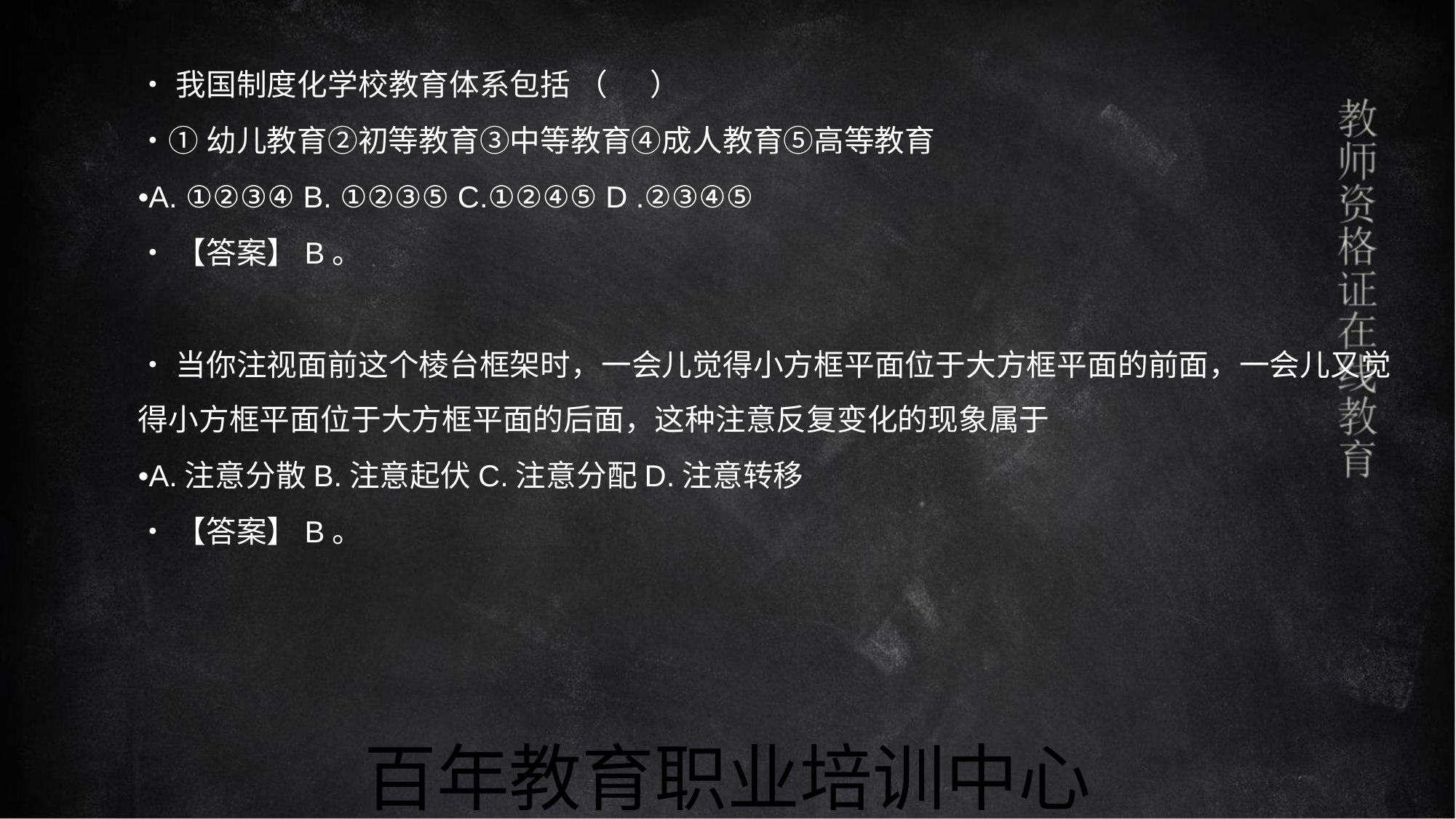

•我国制度化学校教育体系包括 （ ）
•①幼儿教育②初等教育③中等教育④成人教育⑤高等教育
•A. ①②③④ B. ①②③⑤ C.①②④⑤ D .②③④⑤
•【答案】B。
•当你注视面前这个棱台框架时，一会儿觉得小方框平面位于大方框平面的前面，一会儿又觉
得小方框平面位于大方框平面的后面，这种注意反复变化的现象属于
•A.注意分散B.注意起伏C.注意分配D.注意转移
•【答案】B。
百年教育职业培训中心